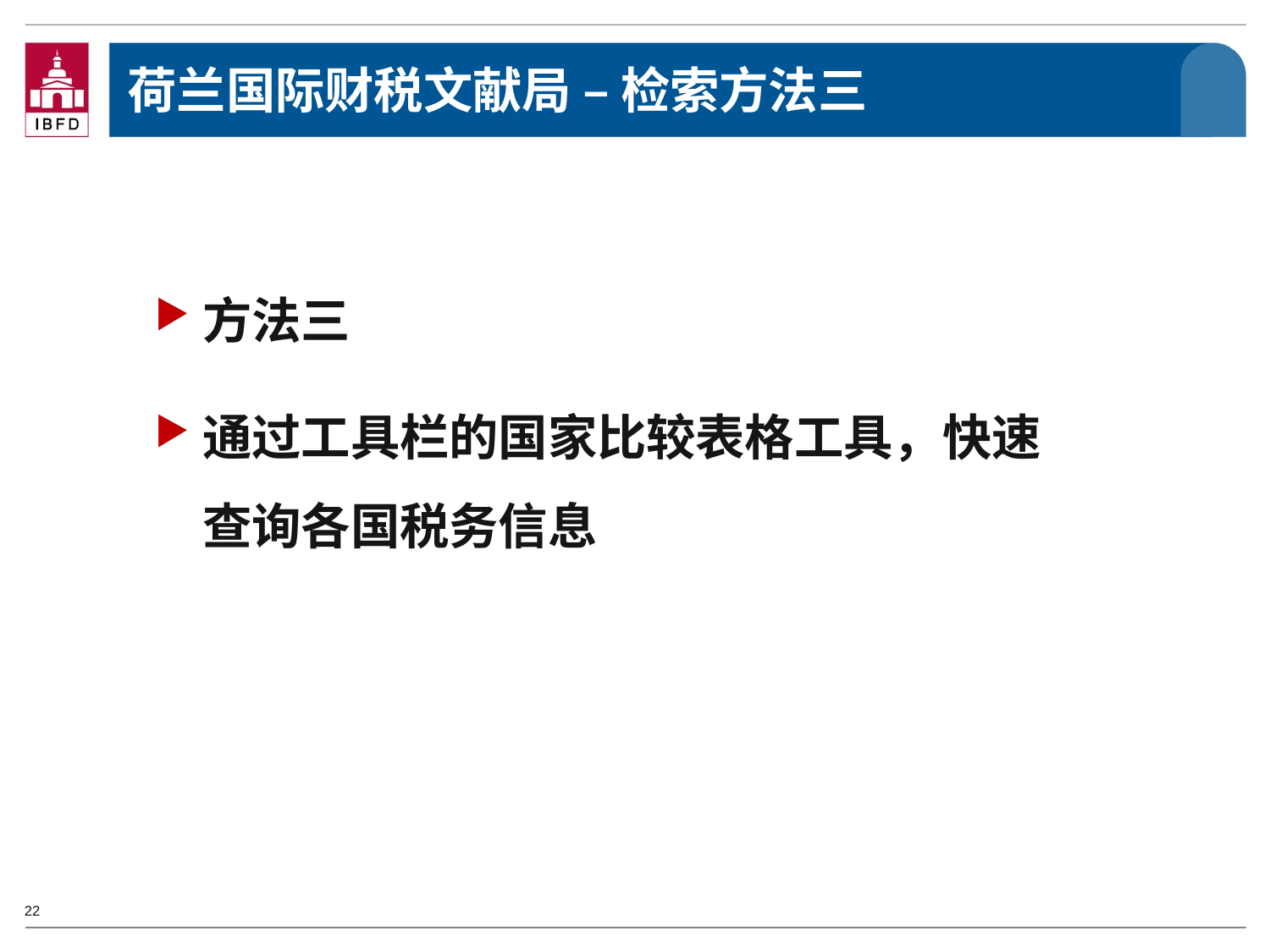

# 荷兰国际财税文献局 – 检索方法三

方法三
通过工具栏的国家比较表格工具，快速查询各国税务信息

22